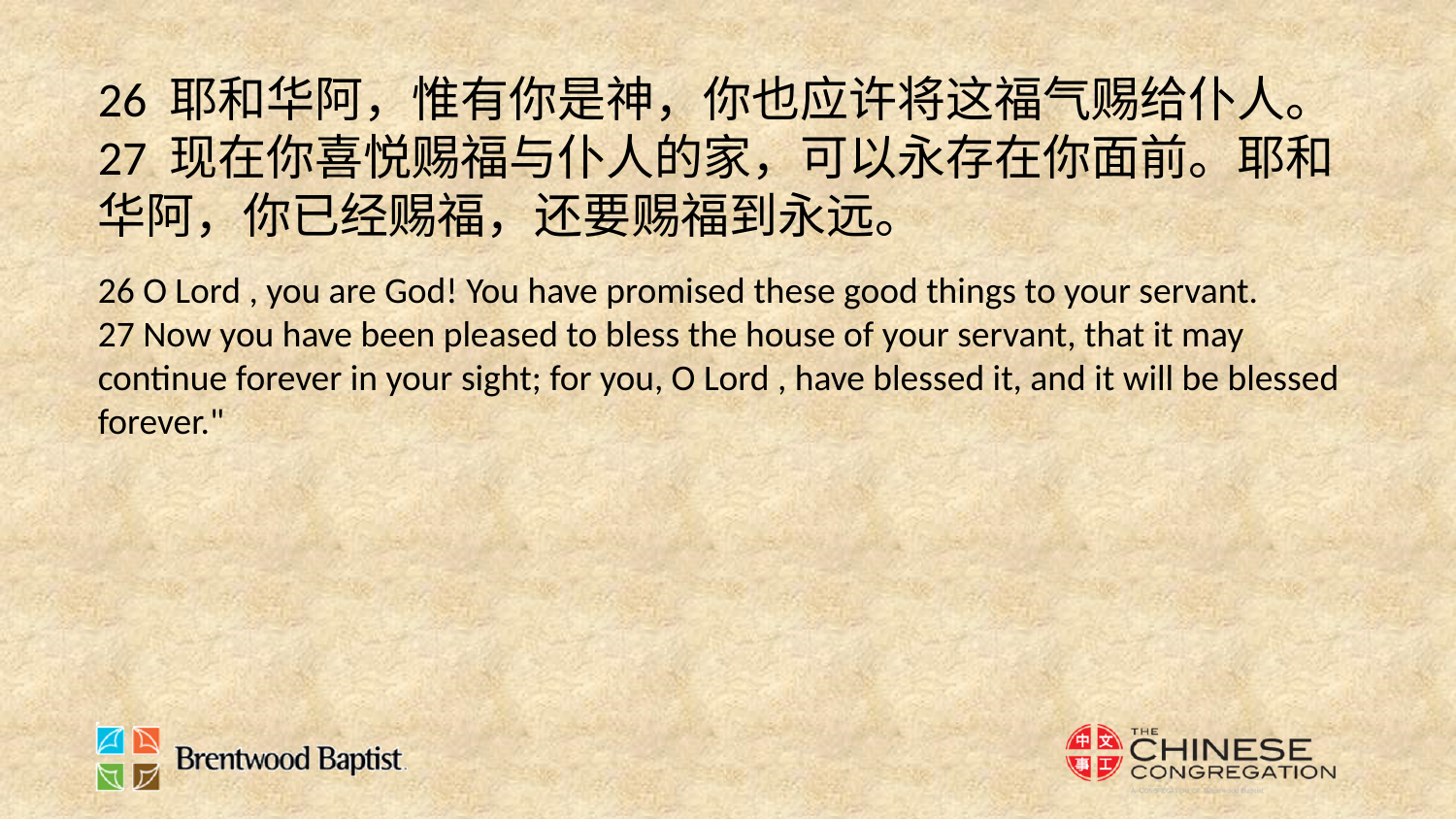

26 耶和华阿，惟有你是神，你也应许将这福气赐给仆人。
27 现在你喜悦赐福与仆人的家，可以永存在你面前。耶和华阿，你已经赐福，还要赐福到永远。

26 O Lord , you are God! You have promised these good things to your servant.
27 Now you have been pleased to bless the house of your servant, that it may continue forever in your sight; for you, O Lord , have blessed it, and it will be blessed forever."